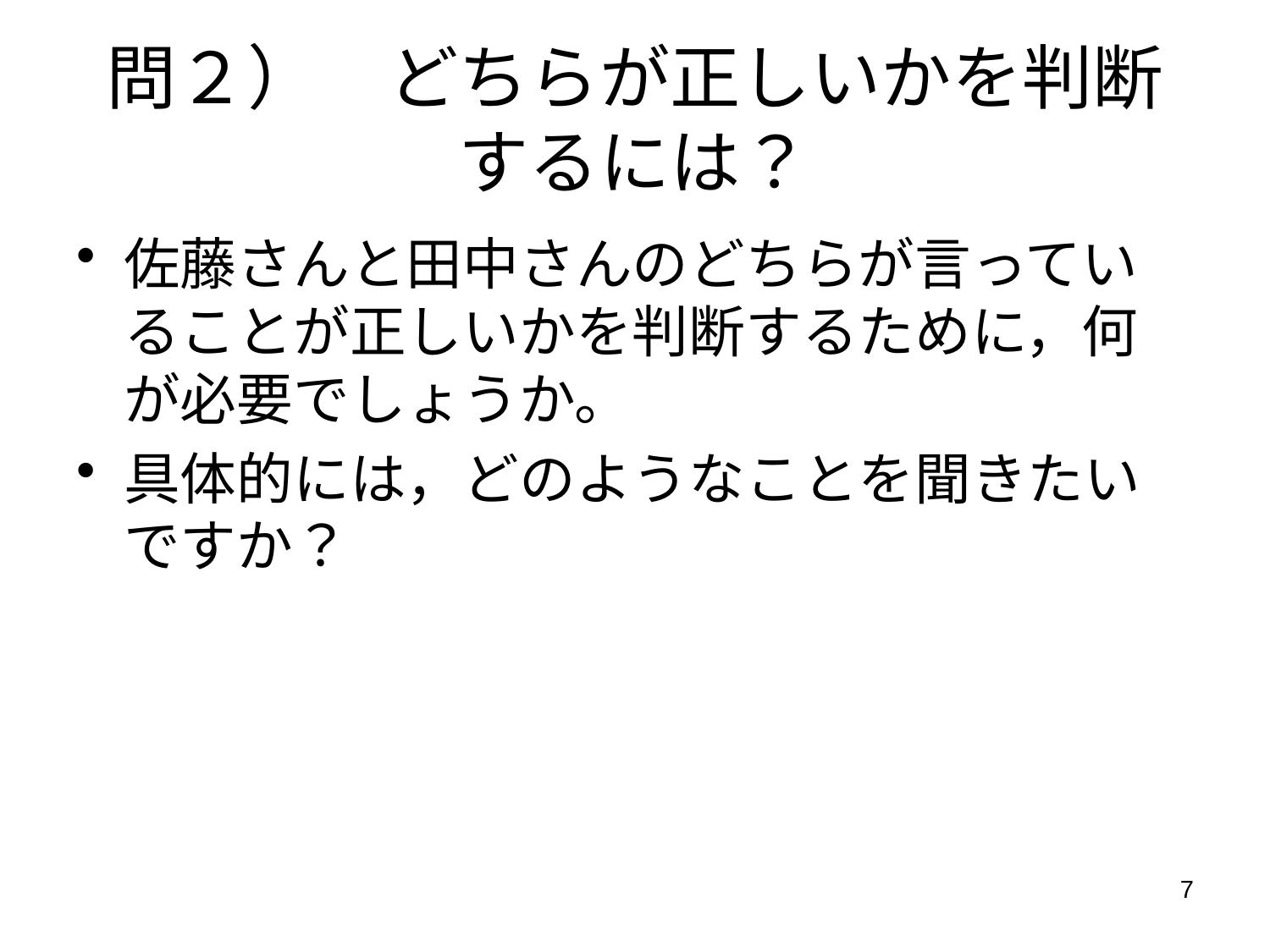

# 問２）　どちらが正しいかを判断するには？
佐藤さんと田中さんのどちらが言っていることが正しいかを判断するために，何が必要でしょうか。
具体的には，どのようなことを聞きたいですか？

7